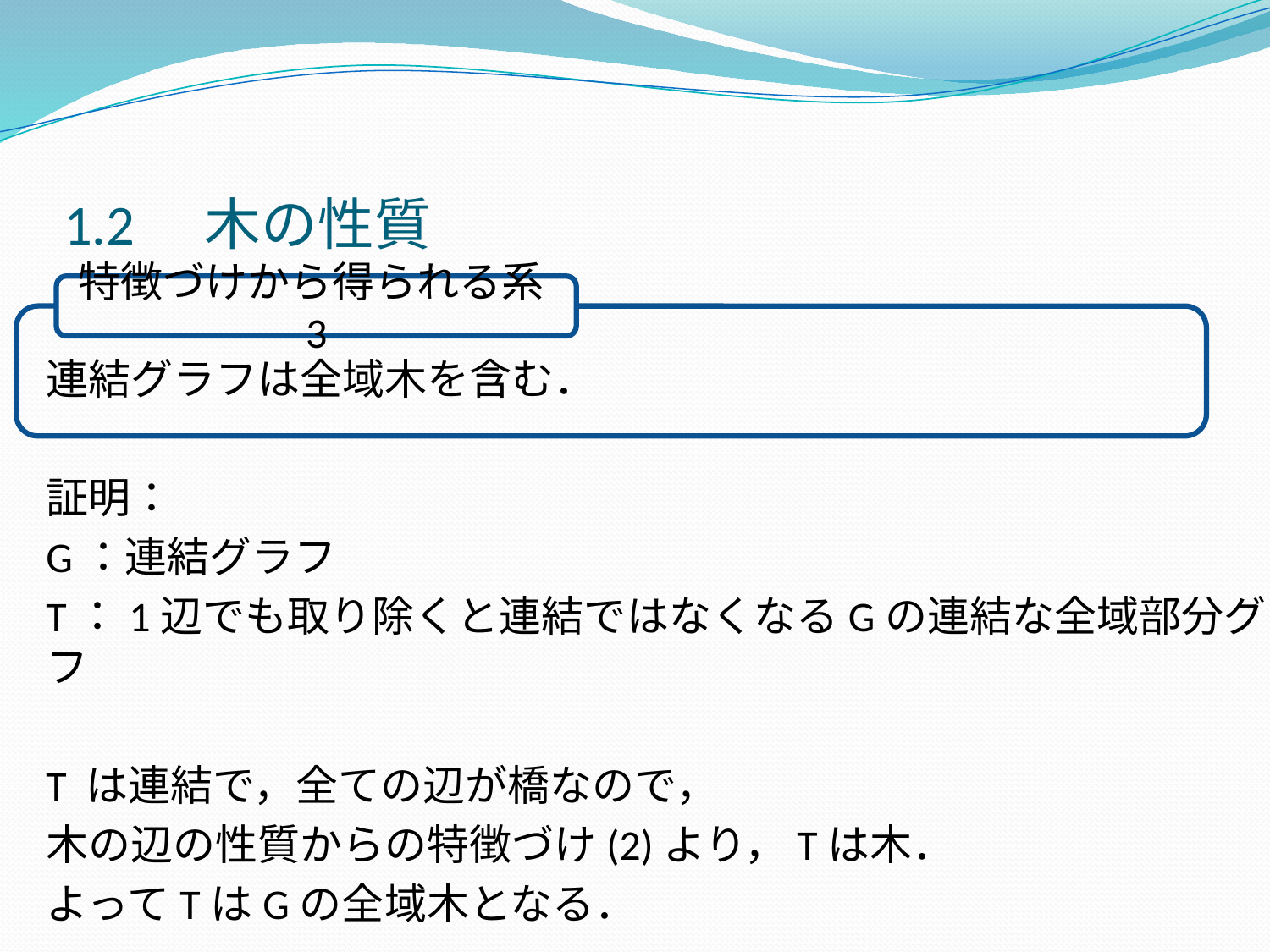

# 1.2　木の性質

特徴づけから得られる系3

連結グラフは全域木を含む．

証明：
G：連結グラフ
T：1辺でも取り除くと連結ではなくなるGの連結な全域部分グラフ

T は連結で，全ての辺が橋なので，
木の辺の性質からの特徴づけ(2)より，Tは木．
よってTはGの全域木となる．